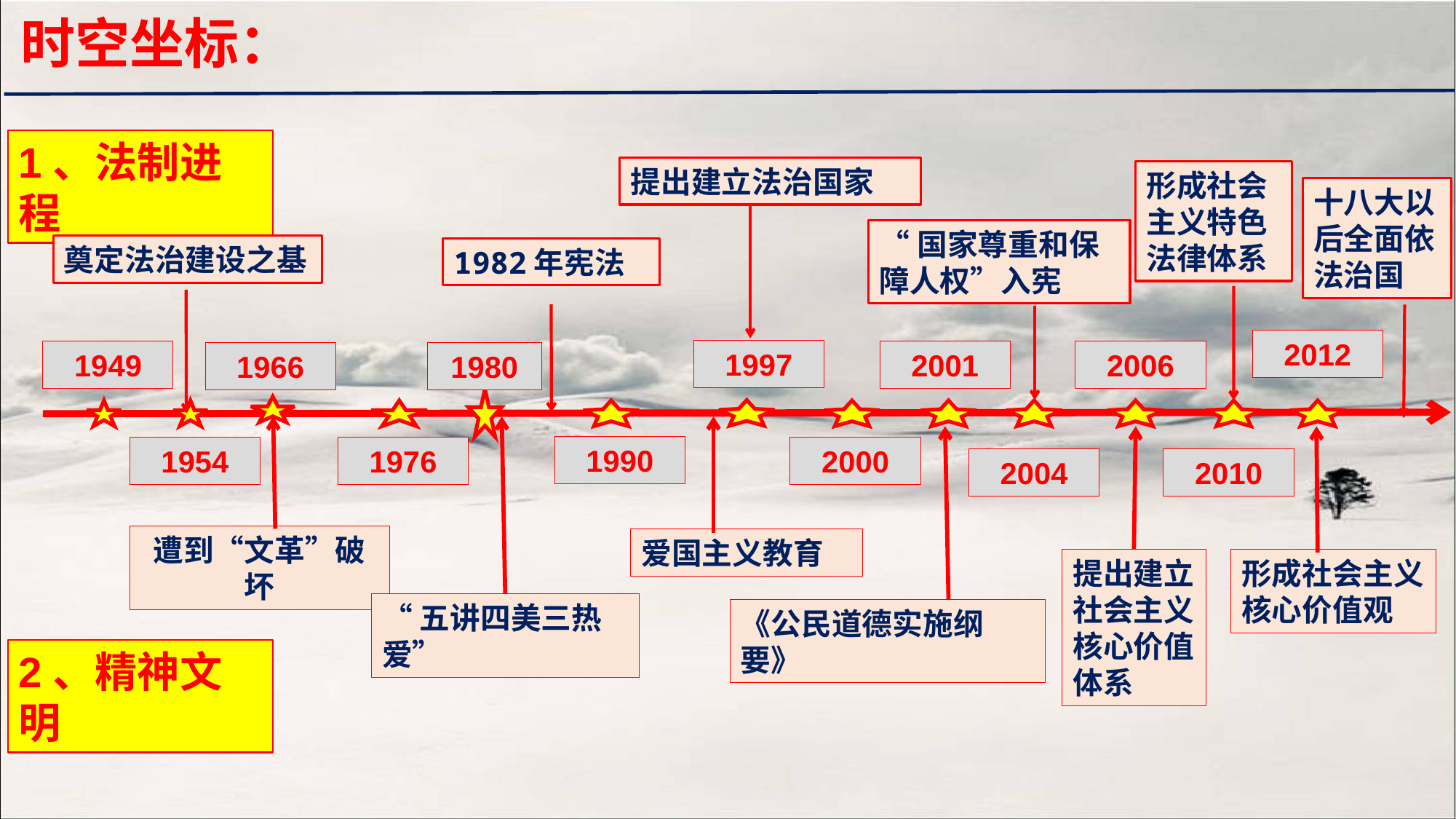

时空坐标：
1、法制进程
提出建立法治国家
形成社会主义特色法律体系
十八大以后全面依法治国
“国家尊重和保障人权”入宪
奠定法治建设之基
1982年宪法
2012
1997
1949
2001
2006
1966
1980

1990
1954
1976
2000
2004
2010
遭到“文革”破坏
爱国主义教育
“五讲四美三热爱”
《公民道德实施纲要》
提出建立社会主义核心价值体系
形成社会主义核心价值观
2、精神文明